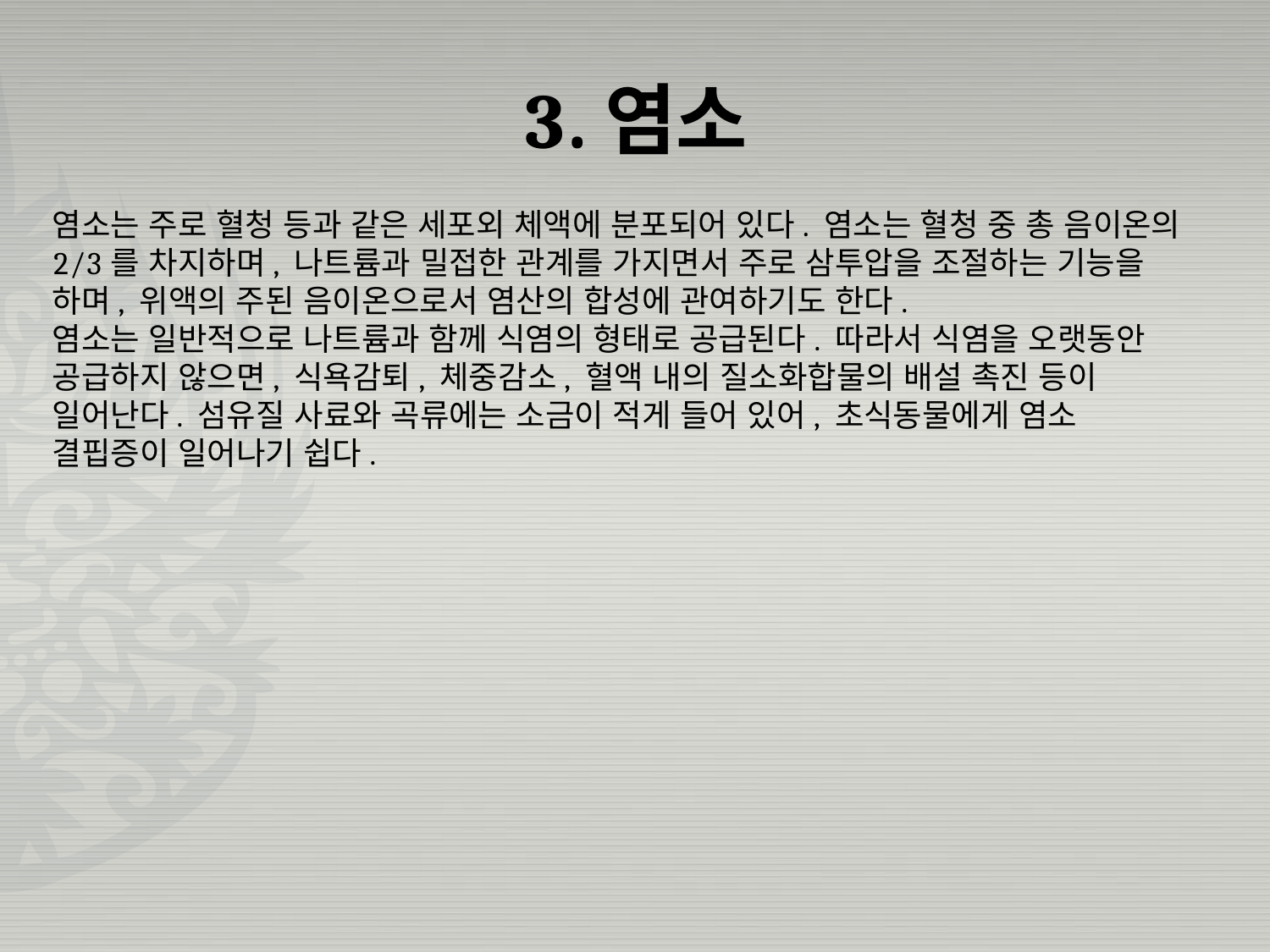

# 3.염소
염소는 주로 혈청 등과 같은 세포외 체액에 분포되어 있다. 염소는 혈청 중 총 음이온의 2/3를 차지하며, 나트륨과 밀접한 관계를 가지면서 주로 삼투압을 조절하는 기능을 하며, 위액의 주된 음이온으로서 염산의 합성에 관여하기도 한다.
염소는 일반적으로 나트륨과 함께 식염의 형태로 공급된다. 따라서 식염을 오랫동안 공급하지 않으면, 식욕감퇴, 체중감소, 혈액 내의 질소화합물의 배설 촉진 등이 일어난다. 섬유질 사료와 곡류에는 소금이 적게 들어 있어, 초식동물에게 염소 결핍증이 일어나기 쉽다.